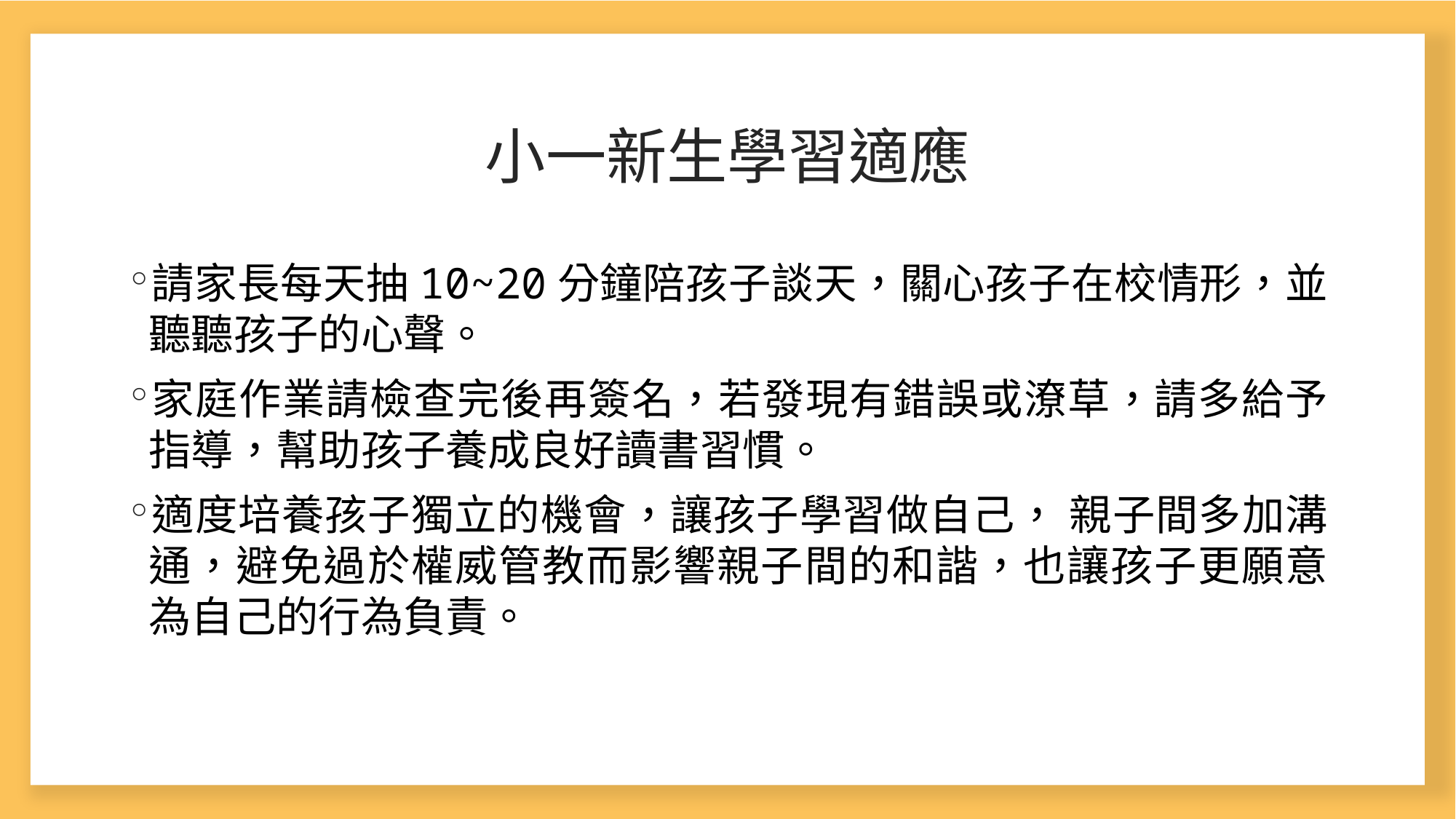

小一新生學習適應
請家長每天抽10~20分鐘陪孩子談天，關心孩子在校情形，並聽聽孩子的心聲。
家庭作業請檢查完後再簽名，若發現有錯誤或潦草，請多給予指導，幫助孩子養成良好讀書習慣。
適度培養孩子獨立的機會，讓孩子學習做自己， 親子間多加溝通，避免過於權威管教而影響親子間的和諧，也讓孩子更願意為自己的行為負責。